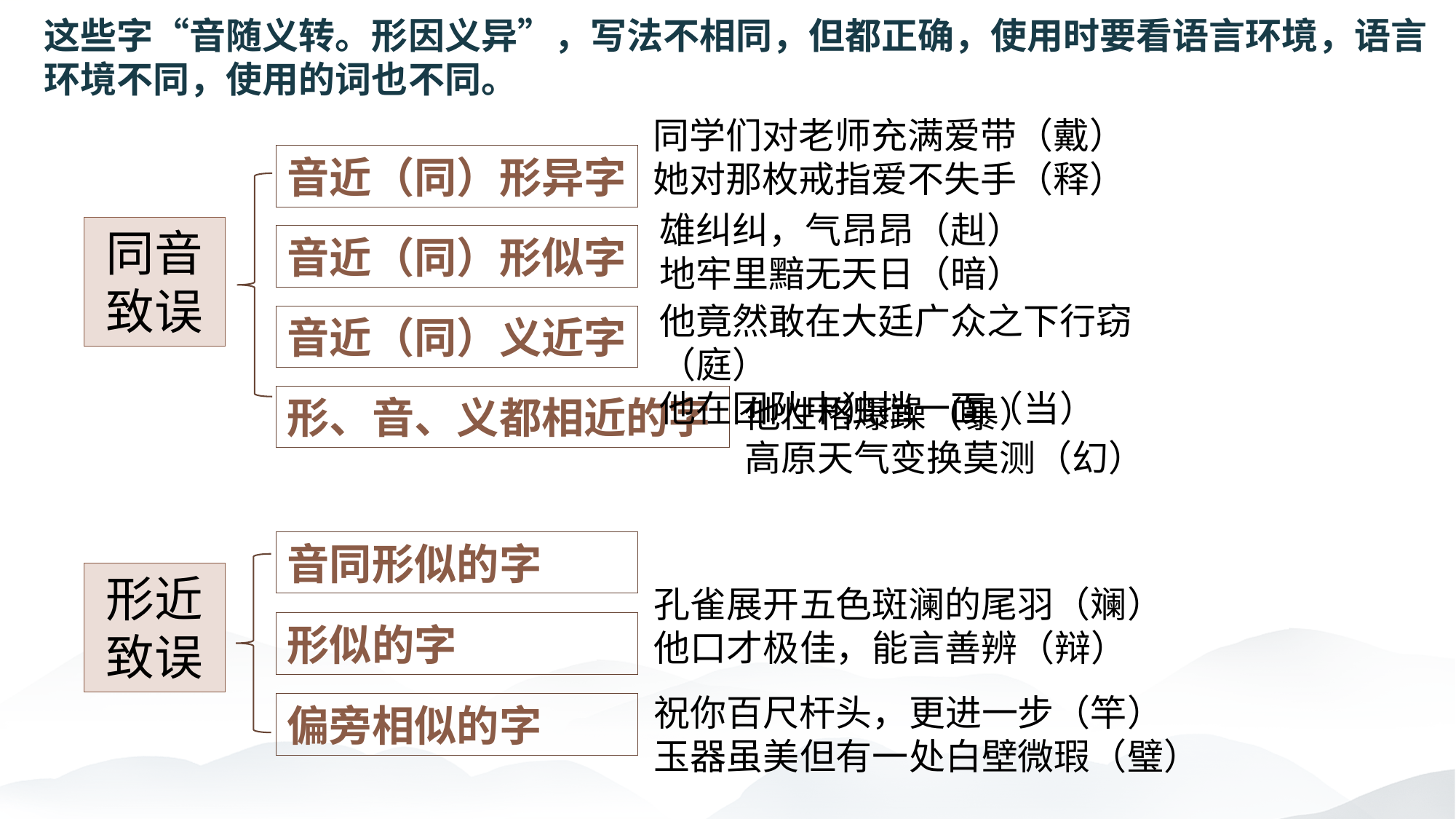

这些字“音随义转。形因义异”，写法不相同，但都正确，使用时要看语言环境，语言环境不同，使用的词也不同。
同学们对老师充满爱带（戴）
她对那枚戒指爱不失手（释）
音近（同）形异字

雄纠纠，气昂昂（赳）
地牢里黯无天日（暗）
同音致误
音近（同）形似字
他竟然敢在大廷广众之下行窃（庭）
他在团队中独挡一面（当）
音近（同）义近字
形、音、义都相近的字
他性格爆躁（暴）
高原天气变换莫测（幻）
音同形似的字

形近致误
孔雀展开五色斑澜的尾羽（斓）
他口才极佳，能言善辨（辩）
形似的字
祝你百尺杆头，更进一步（竿）
玉器虽美但有一处白壁微瑕（璧）
偏旁相似的字